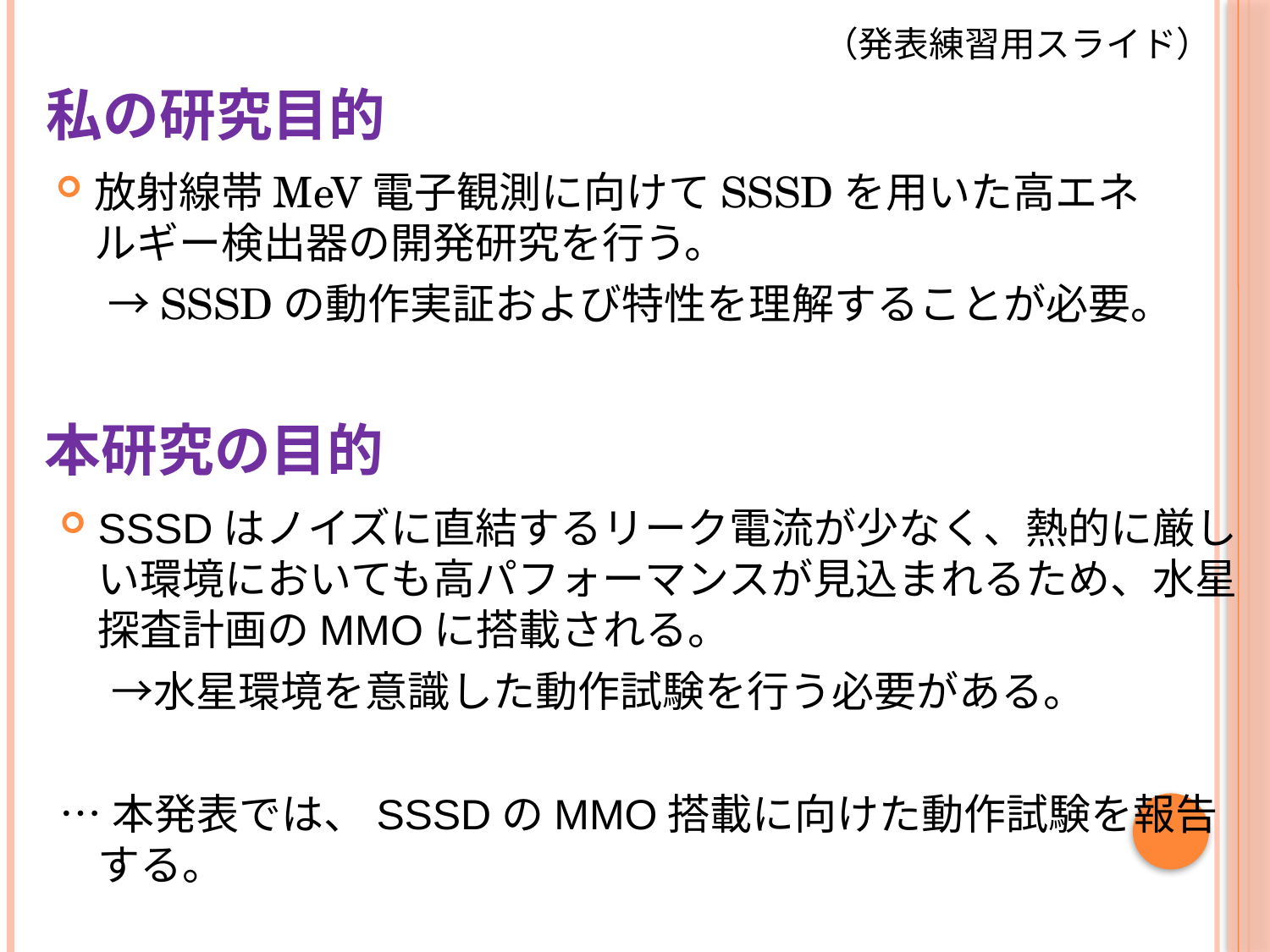

（発表練習用スライド）
# 私の研究目的
放射線帯MeV電子観測に向けてSSSDを用いた高エネルギー検出器の開発研究を行う。
　 →SSSDの動作実証および特性を理解することが必要。

本研究の目的
SSSDはノイズに直結するリーク電流が少なく、熱的に厳しい環境においても高パフォーマンスが見込まれるため、水星探査計画のMMOに搭載される。
　 →水星環境を意識した動作試験を行う必要がある。

…本発表では、SSSDのMMO搭載に向けた動作試験を報告する。